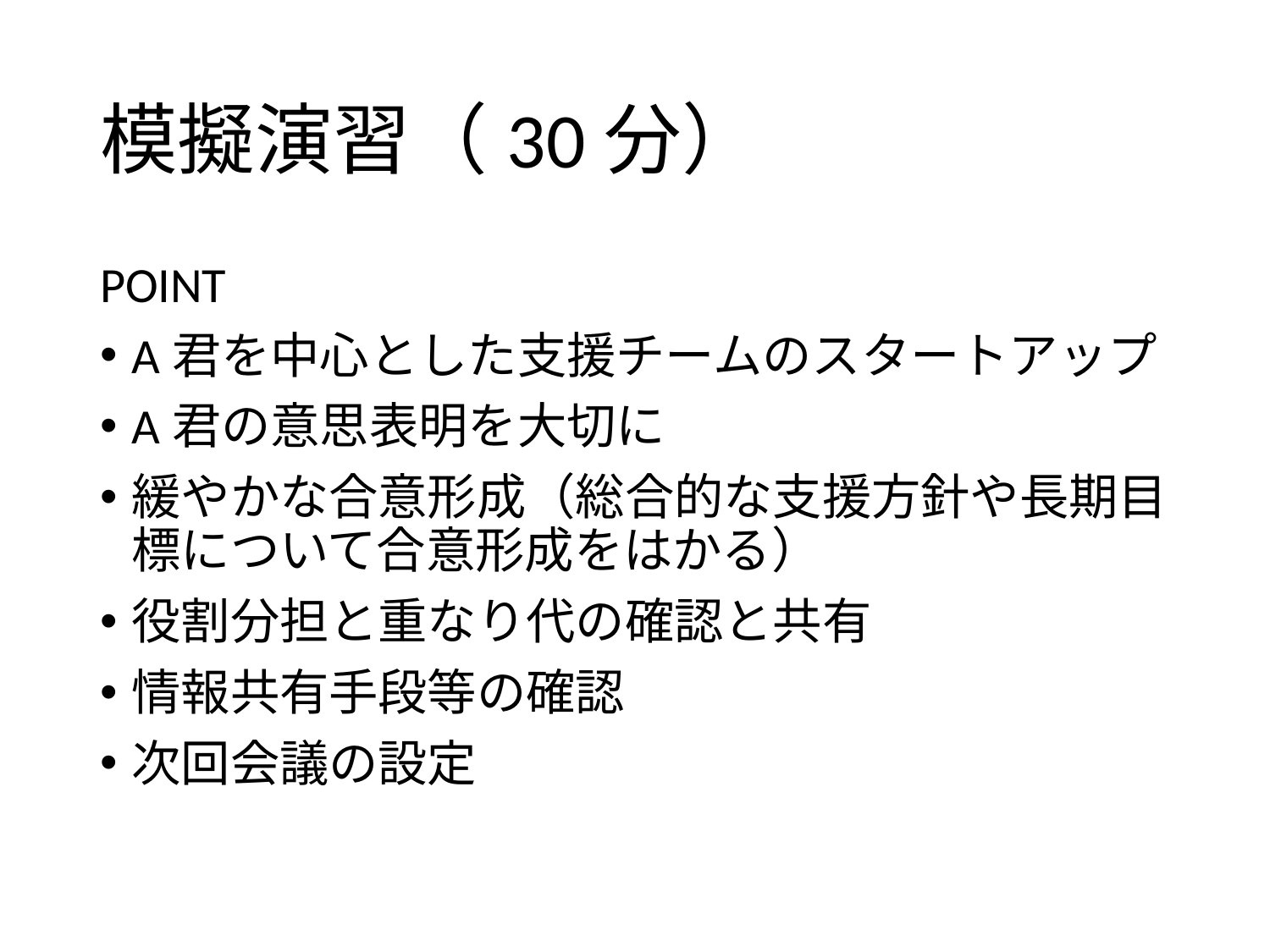

# 模擬演習（30分）
POINT
A君を中心とした支援チームのスタートアップ
A君の意思表明を大切に
緩やかな合意形成（総合的な支援方針や長期目標について合意形成をはかる）
役割分担と重なり代の確認と共有
情報共有手段等の確認
次回会議の設定